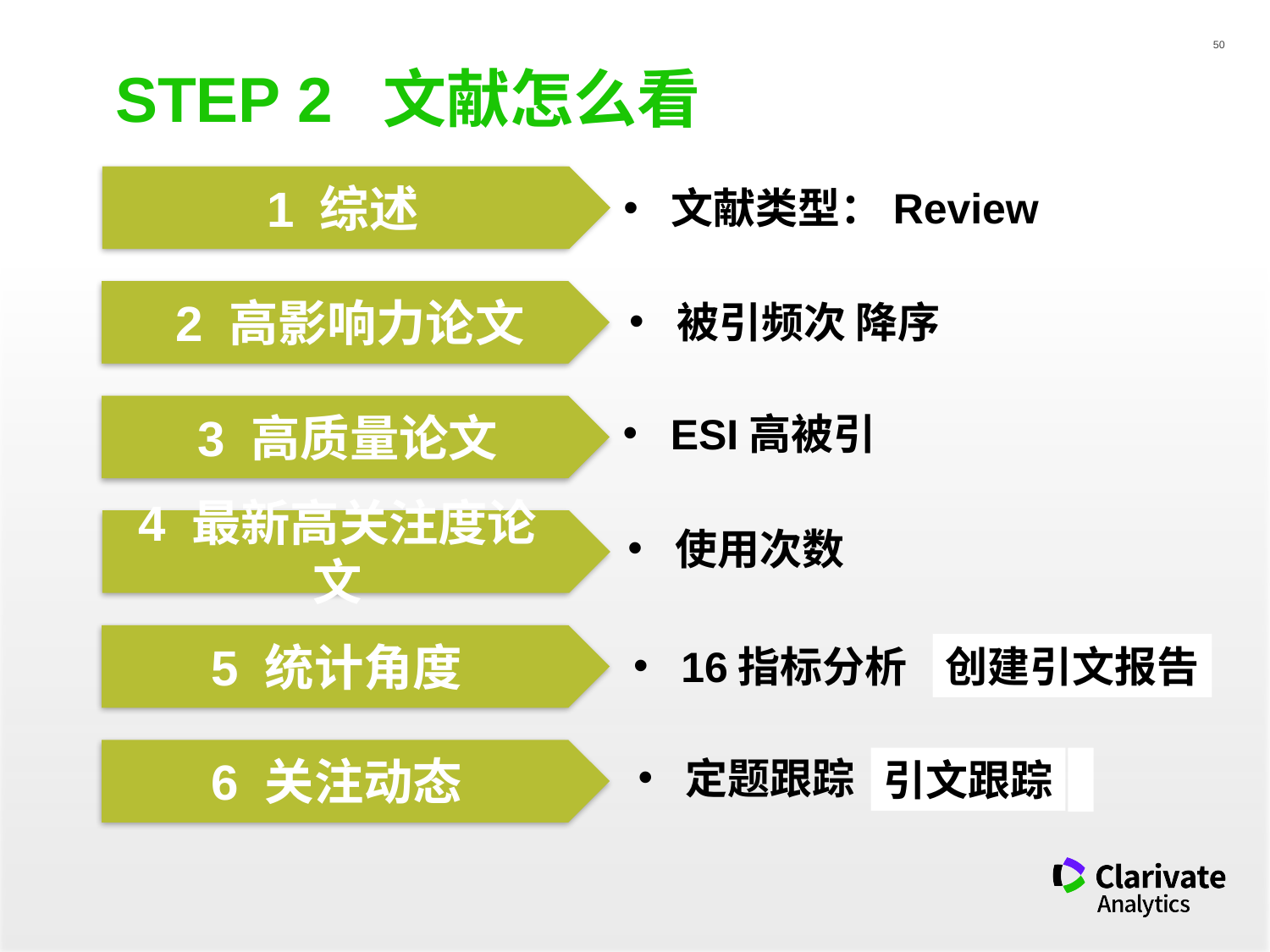

STEP 2  文献怎么看

1 综述
文献类型：Review

2 高影响力论文
被引频次 降序

3 高质量论文
ESI高被引

4 最新高关注度论文
使用次数

5 统计角度
创建引文报告
16指标分析

6 关注动态
定题跟踪

引文跟踪